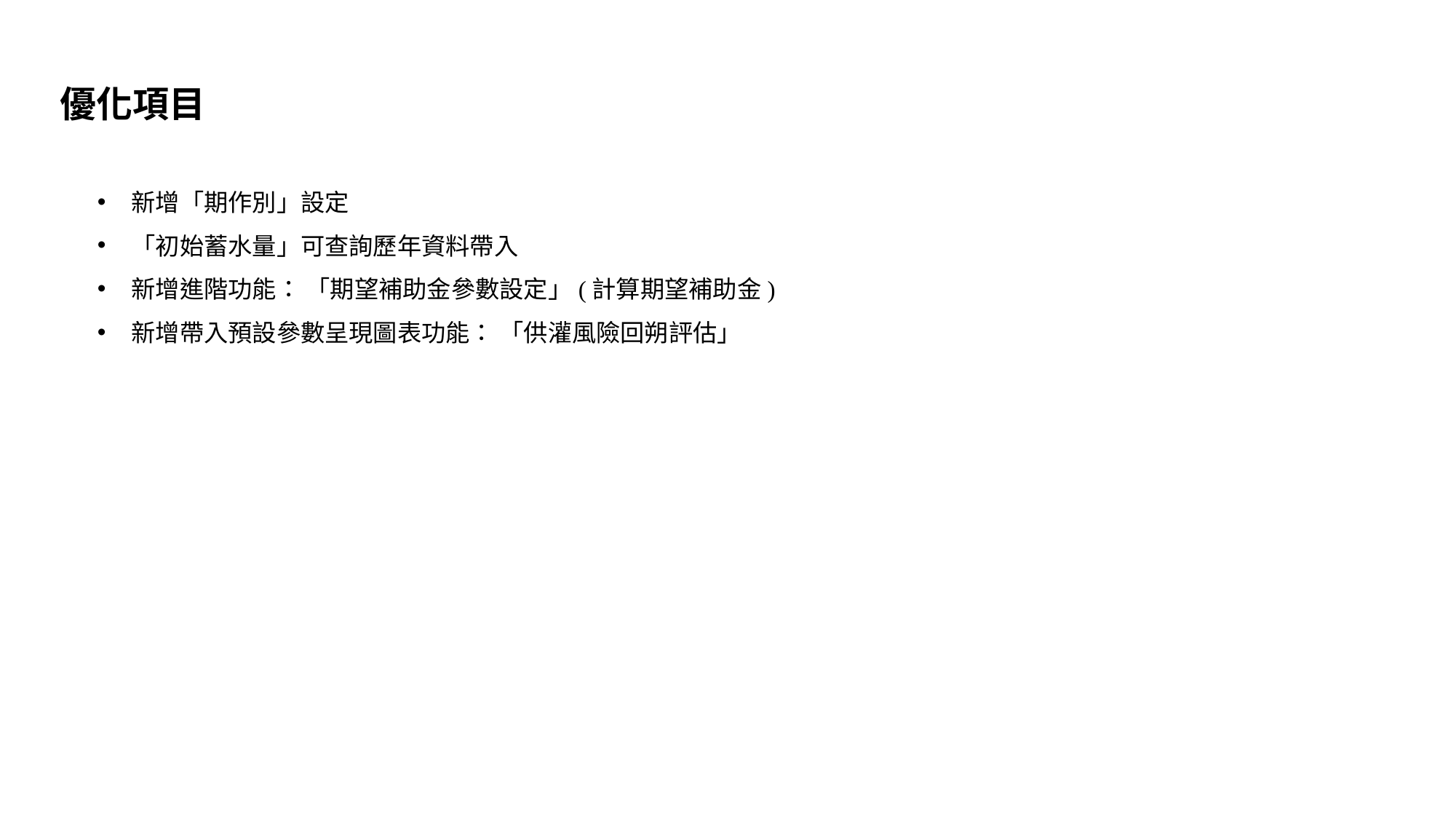

優化項目
新增「期作別」設定
「初始蓄水量」可查詢歷年資料帶入
新增進階功能： 「期望補助金參數設定」(計算期望補助金)
新增帶入預設參數呈現圖表功能： 「供灌風險回朔評估」